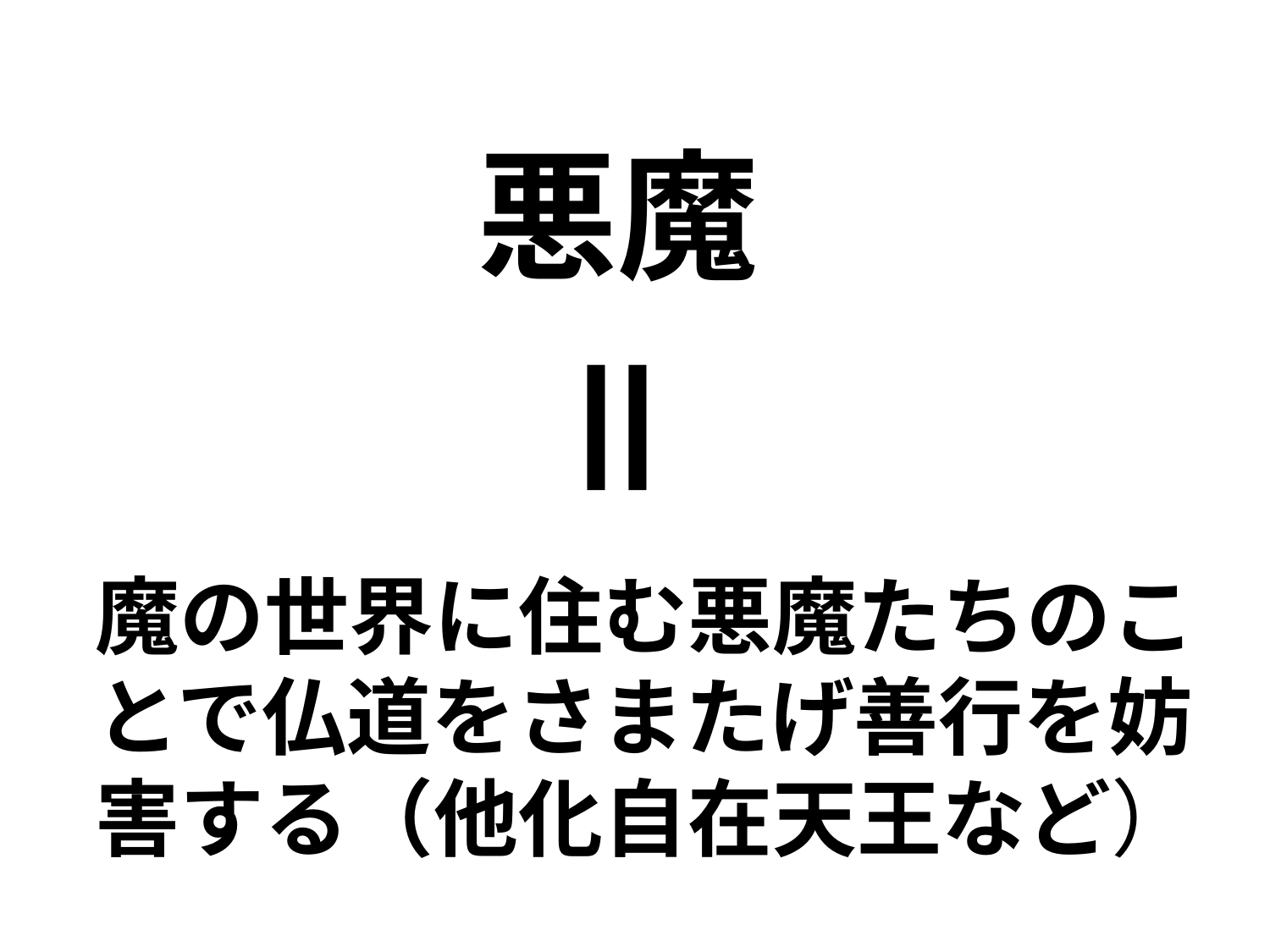

悪魔
＝
魔の世界に住む悪魔たちのことで仏道をさまたげ善行を妨害する（他化自在天王など）